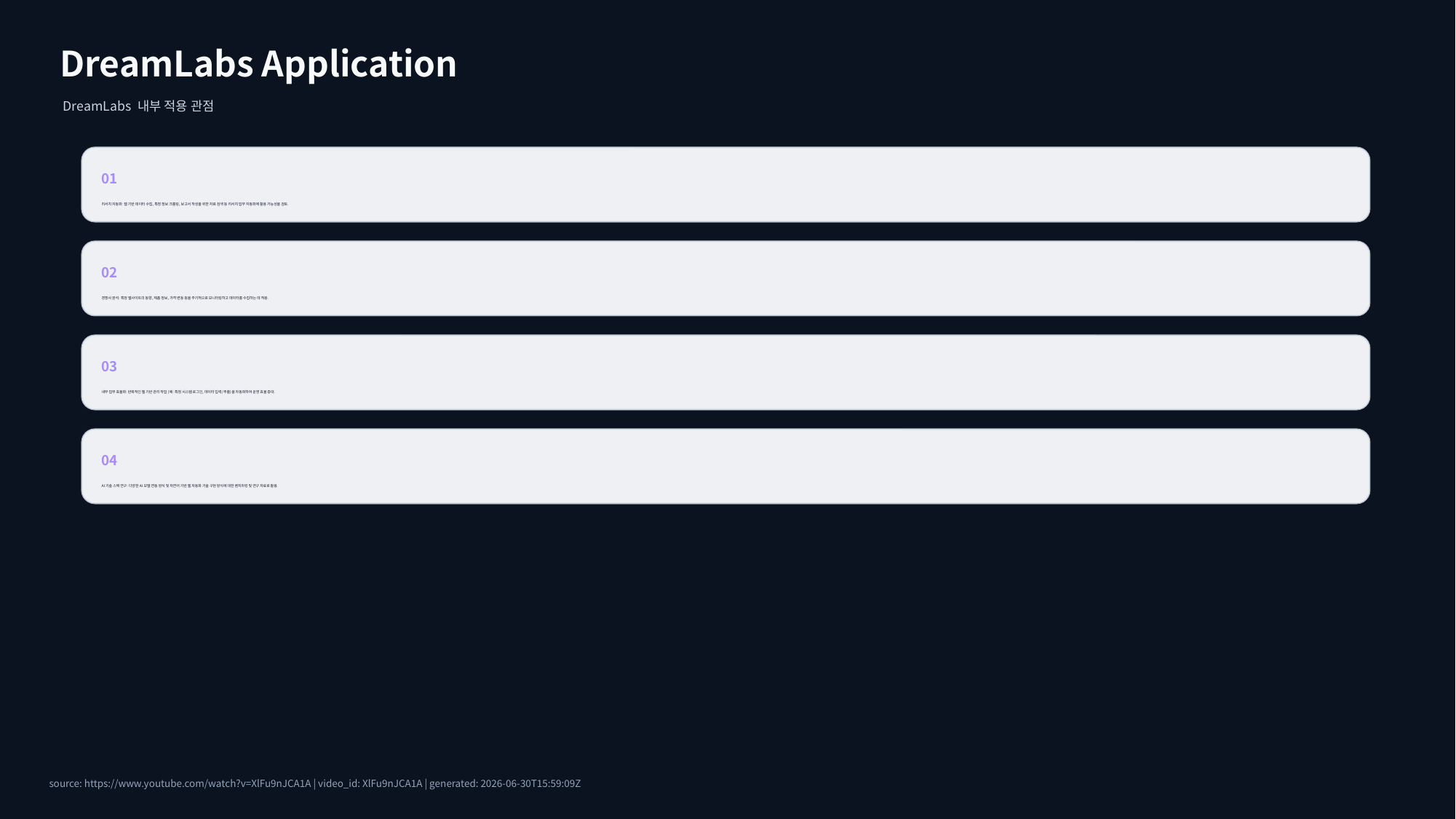

DreamLabs Application
DreamLabs 내부 적용 관점

01
리서치 자동화: 웹 기반 데이터 수집, 특정 정보 크롤링, 보고서 작성을 위한 자료 검색 등 리서치 업무 자동화에 활용 가능성을 검토.

02
경쟁사 분석: 특정 웹사이트의 동향, 제품 정보, 가격 변동 등을 주기적으로 모니터링하고 데이터를 수집하는 데 적용.

03
내부 업무 효율화: 반복적인 웹 기반 관리 작업 (예: 특정 시스템 로그인, 데이터 입력/추출)을 자동화하여 운영 효율 증대.

04
AI 기술 스택 연구: 다양한 AI 모델 연동 방식 및 자연어 기반 웹 자동화 기술 구현 방식에 대한 벤치마킹 및 연구 자료로 활용.
source: https://www.youtube.com/watch?v=XlFu9nJCA1A | video_id: XlFu9nJCA1A | generated: 2026-06-30T15:59:09Z